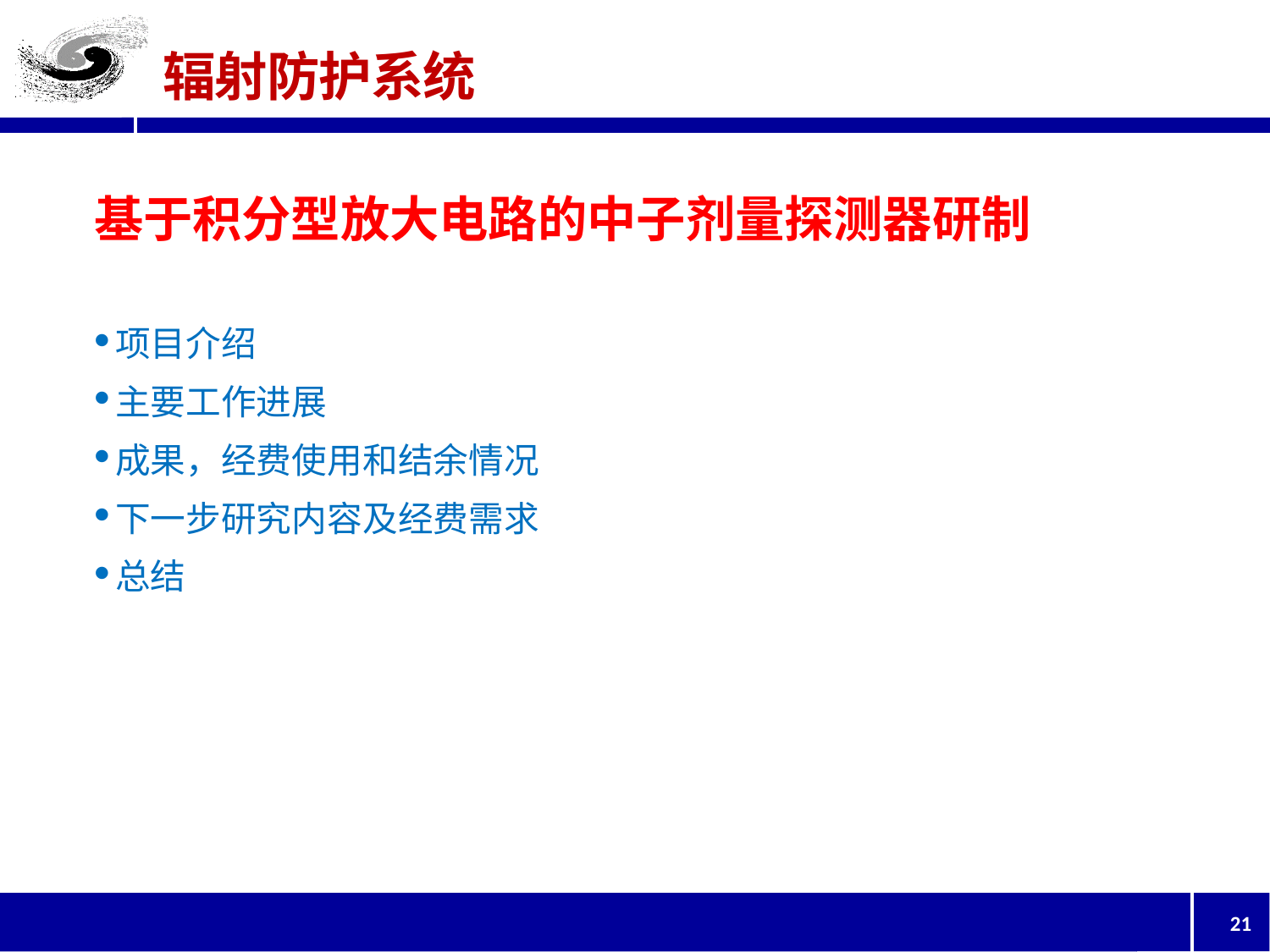

辐射防护系统
基于积分型放大电路的中子剂量探测器研制

项目介绍
主要工作进展
成果，经费使用和结余情况
下一步研究内容及经费需求
总结